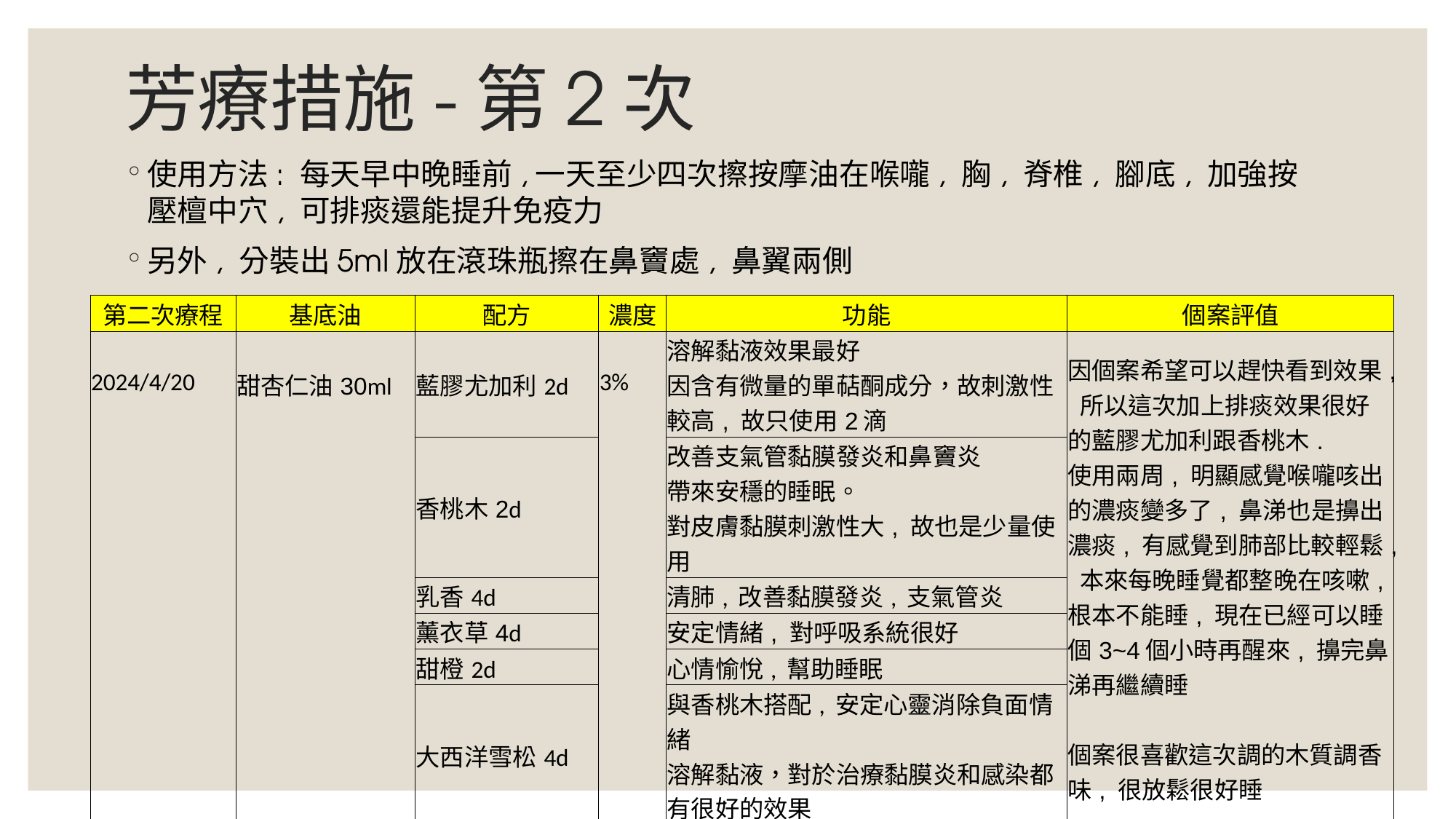

# 芳療措施-第2次
使用方法: 每天早中晚睡前,一天至少四次擦按摩油在喉嚨, 胸, 脊椎, 腳底, 加強按壓檀中穴, 可排痰還能提升免疫力
另外, 分裝出5ml放在滾珠瓶擦在鼻竇處, 鼻翼兩側
| 第二次療程 | 基底油 | 配方 | 濃度 | 功能 | 個案評值 |
| --- | --- | --- | --- | --- | --- |
| 2024/4/20 | 甜杏仁油30ml | 藍膠尤加利2d | 3% | 溶解黏液效果最好 因含有微量的單萜酮成分，故刺激性較高, 故只使用2滴 | 因個案希望可以趕快看到效果, 所以這次加上排痰效果很好的藍膠尤加利跟香桃木. 使用兩周, 明顯感覺喉嚨咳出的濃痰變多了, 鼻涕也是擤出濃痰, 有感覺到肺部比較輕鬆, 本來每晚睡覺都整晚在咳嗽, 根本不能睡, 現在已經可以睡個3~4個小時再醒來, 擤完鼻涕再繼續睡 個案很喜歡這次調的木質調香味, 很放鬆很好睡 |
|  |  | 香桃木2d |  | 改善支氣管黏膜發炎和鼻竇炎 帶來安穩的睡眠。 對皮膚黏膜刺激性大, 故也是少量使用 |  |
|  |  | 乳香4d |  | 清肺, 改善黏膜發炎, 支氣管炎 |  |
|  |  | 薰衣草4d |  | 安定情緒, 對呼吸系統很好 |  |
|  |  | 甜橙2d |  | 心情愉悅, 幫助睡眠 |  |
|  |  | 大西洋雪松4d |  | 與香桃木搭配, 安定心靈消除負面情緒 溶解黏液，對於治療黏膜炎和感染都有很好的效果 |  |